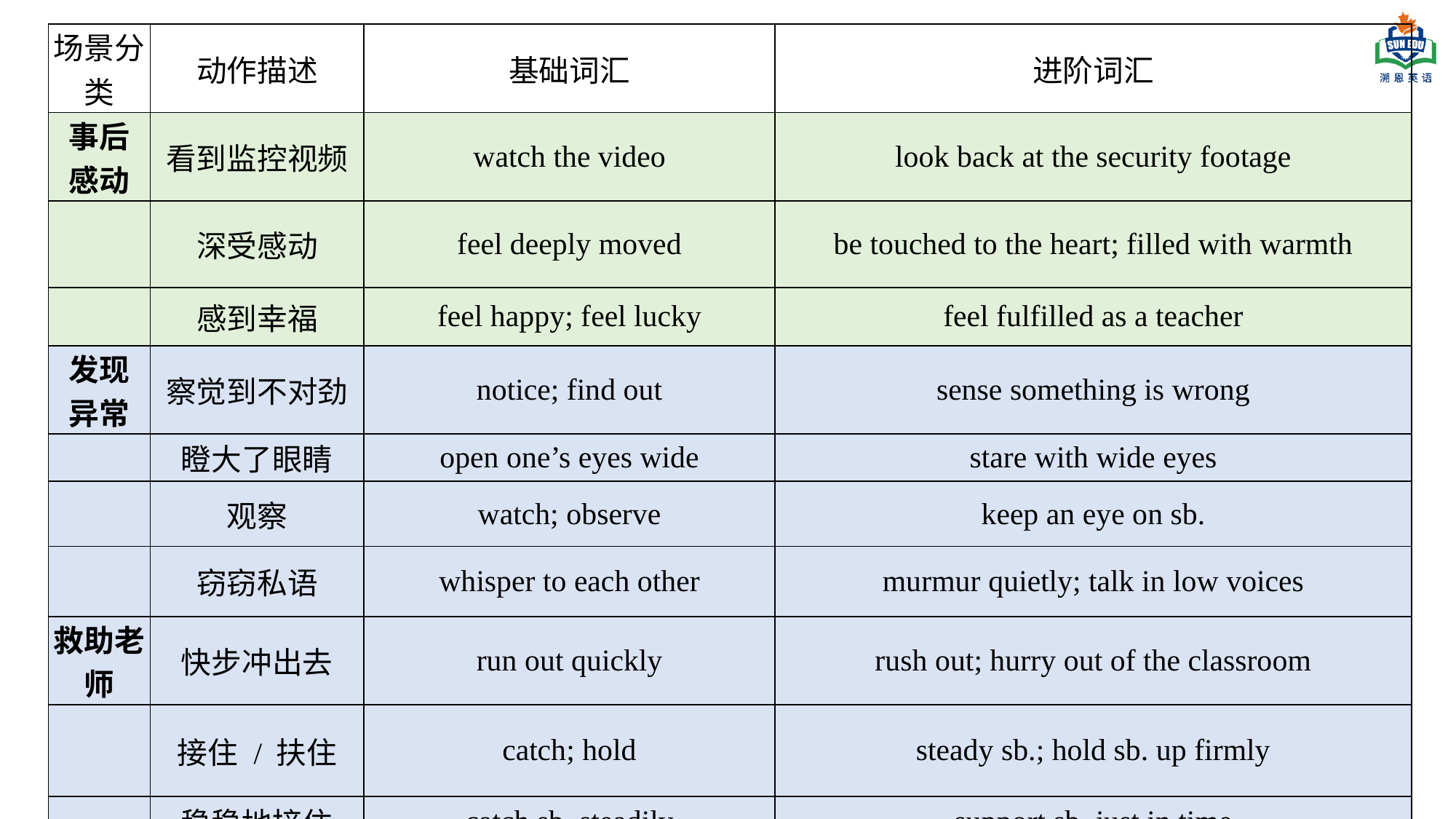

| 场景分类 | 动作描述 | 基础词汇 | 进阶词汇 |
| --- | --- | --- | --- |
| 事后 感动 | 看到监控视频 | watch the video | look back at the security footage |
|  | 深受感动 | feel deeply moved | be touched to the heart; filled with warmth |
|  | 感到幸福 | feel happy; feel lucky | feel fulfilled as a teacher |
| 发现 异常 | 察觉到不对劲 | notice; find out | sense something is wrong |
|  | 瞪大了眼睛 | open one’s eyes wide | stare with wide eyes |
|  | 观察 | watch; observe | keep an eye on sb. |
|  | 窃窃私语 | whisper to each other | murmur quietly; talk in low voices |
| 救助老师 | 快步冲出去 | run out quickly | rush out; hurry out of the classroom |
|  | 接住 / 扶住 | catch; hold | steady sb.; hold sb. up firmly |
|  | 稳稳地接住 | catch sb. steadily | support sb. just in time |